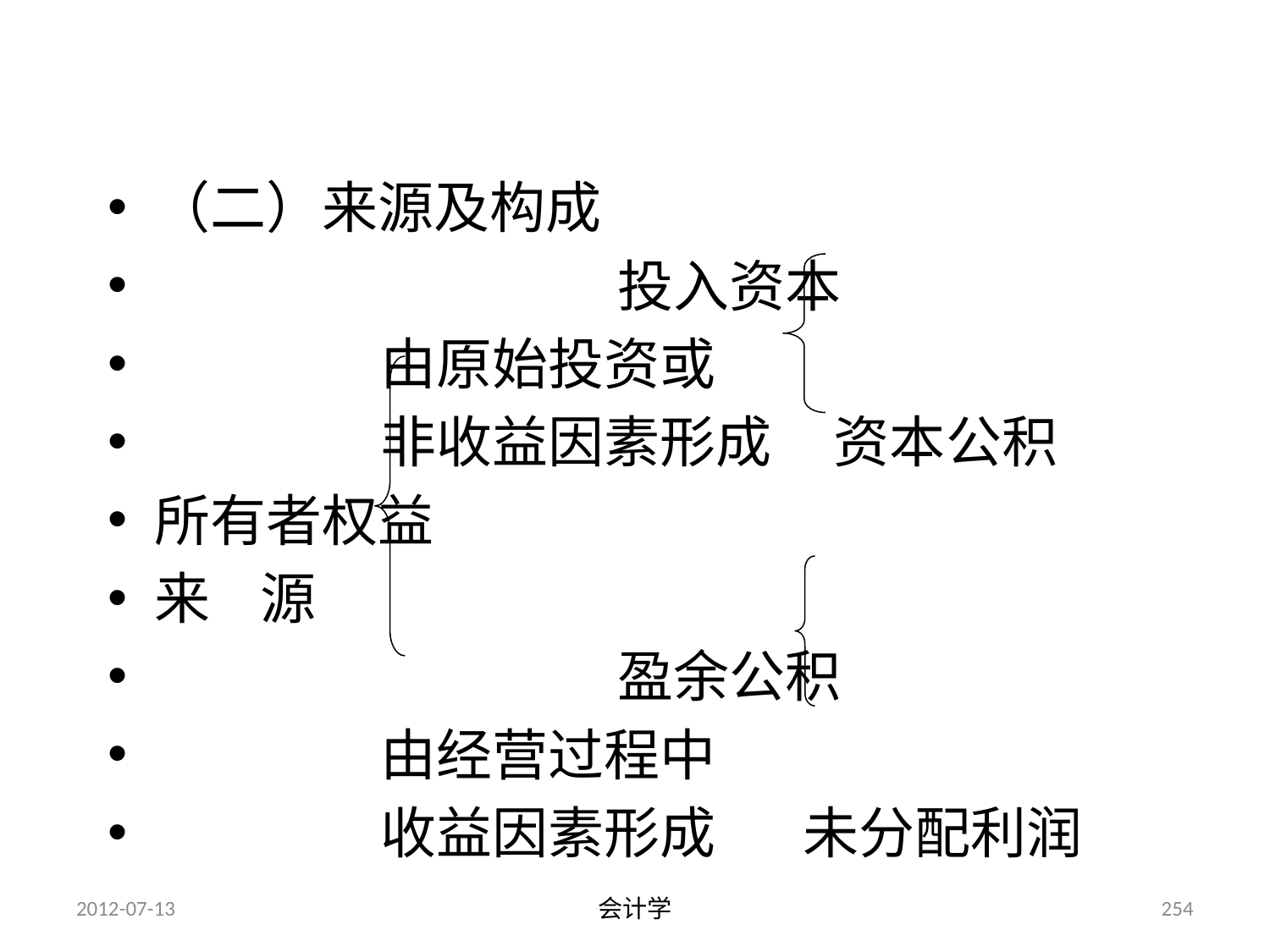

（二）来源及构成
                                    投入资本
                 由原始投资或
                 非收益因素形成     资本公积
所有者权益
来    源
                                    盈余公积
                 由经营过程中
                 收益因素形成       未分配利润

2012-07-13
会计学
254